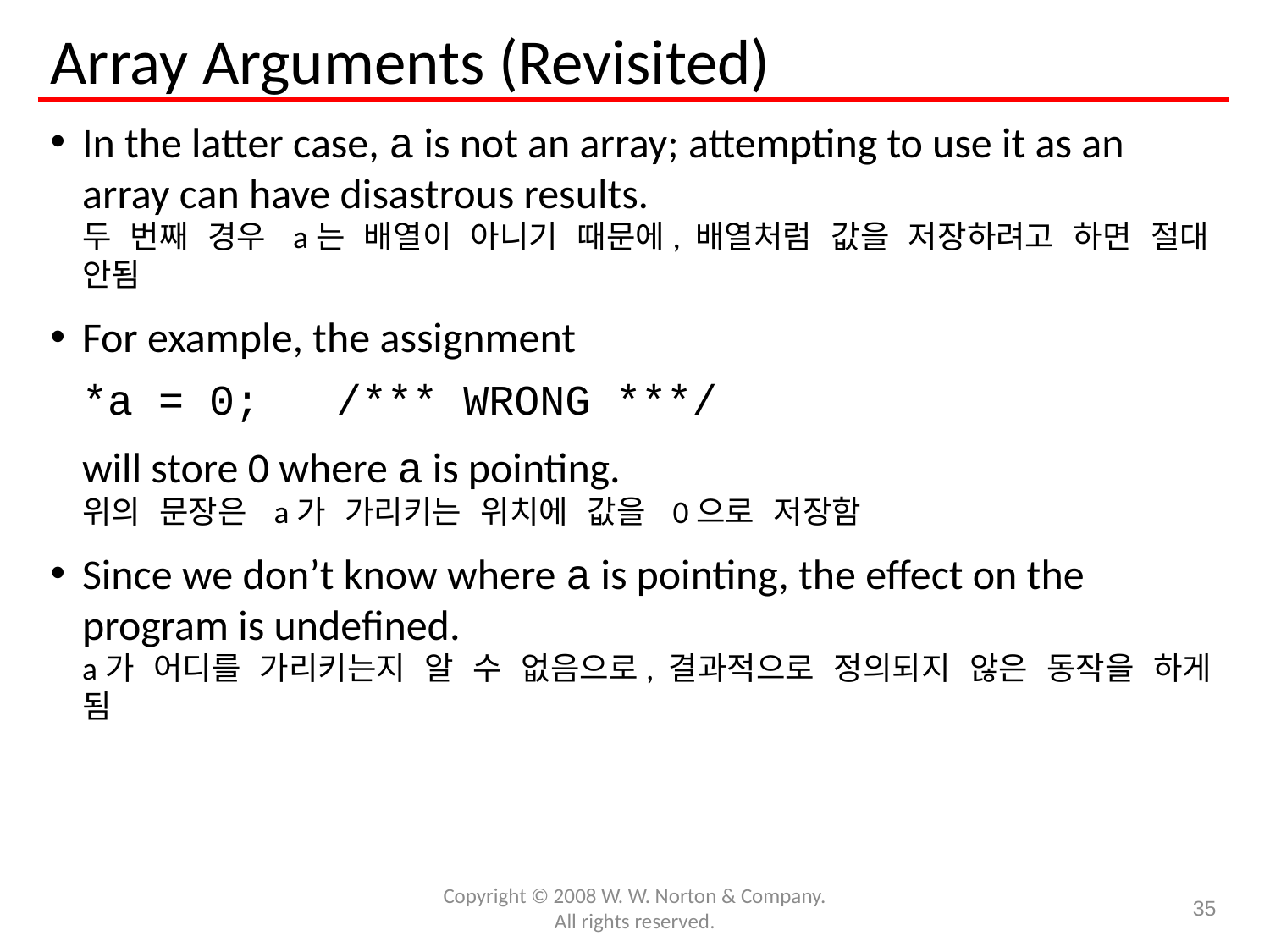

# Array Arguments (Revisited)
In the latter case, a is not an array; attempting to use it as an array can have disastrous results.
두 번째 경우 a는 배열이 아니기 때문에, 배열처럼 값을 저장하려고 하면 절대 안됨
For example, the assignment
	*a = 0;   /*** WRONG ***/
	will store 0 where a is pointing.
위의 문장은 a가 가리키는 위치에 값을 0으로 저장함
Since we don’t know where a is pointing, the effect on the program is undefined. 
a가 어디를 가리키는지 알 수 없음으로, 결과적으로 정의되지 않은 동작을 하게 됨
Copyright © 2008 W. W. Norton & Company.
All rights reserved.
35